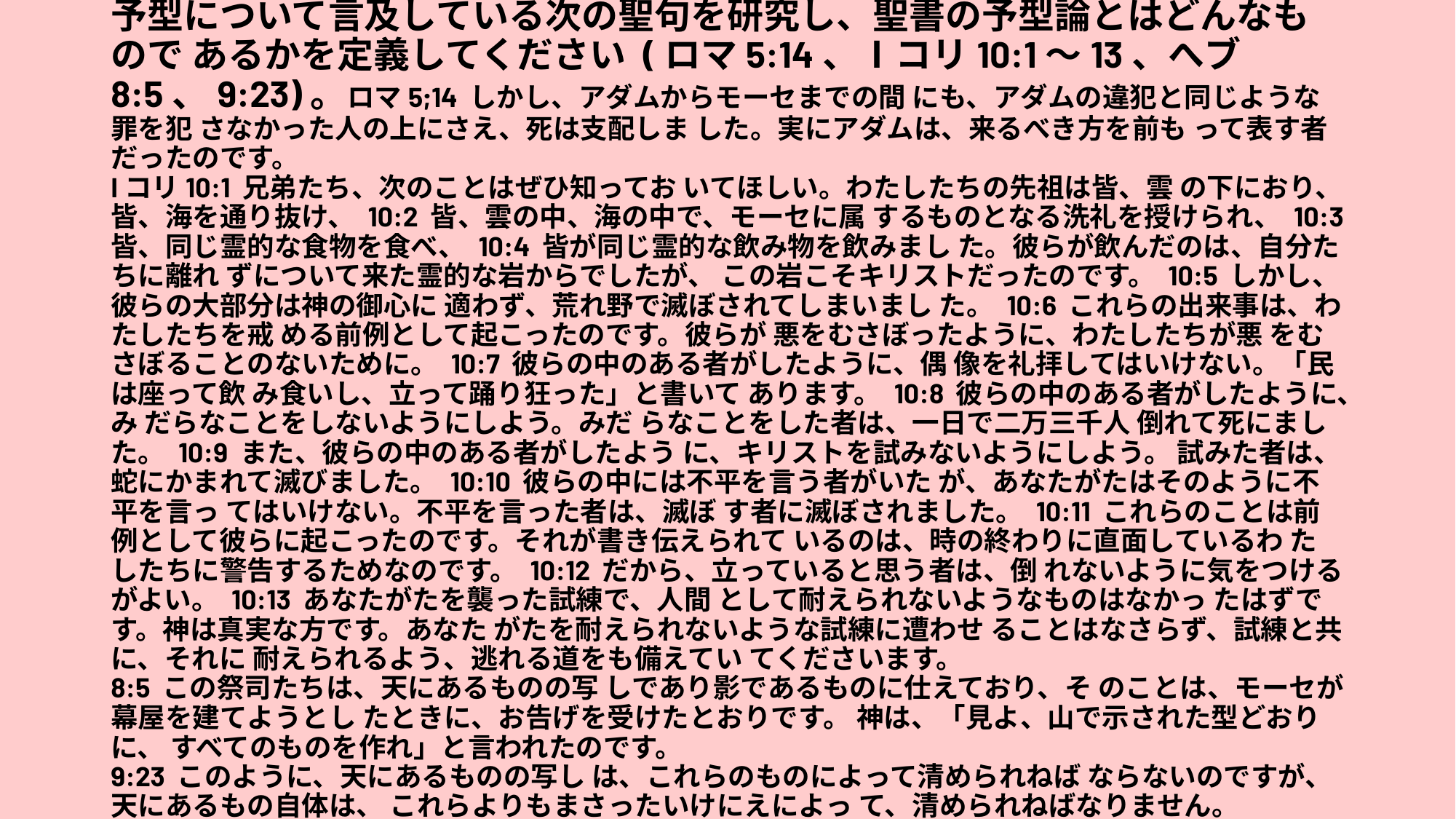

# 予型について言及している次の聖句を研究し、聖書の予型論とはどんなもので あるかを定義してください (ロマ5:14、Ⅰコリ10:1～13、へブ8:5、9:23)。ロマ5;14 しかし、アダムからモーセまでの間 にも、アダムの違犯と同じような罪を犯 さなかった人の上にさえ、死は支配しま した。実にアダムは、来るべき方を前も って表す者だったのです。 Iコリ10:1 兄弟たち、次のことはぜひ知ってお いてほしい。わたしたちの先祖は皆、雲 の下におり、皆、海を通り抜け、 10:2 皆、雲の中、海の中で、モーセに属 するものとなる洗礼を授けられ、 10:3 皆、同じ霊的な食物を食べ、 10:4 皆が同じ霊的な飲み物を飲みまし た。彼らが飲んだのは、自分たちに離れ ずについて来た霊的な岩からでしたが、 この岩こそキリストだったのです。 10:5 しかし、彼らの大部分は神の御心に 適わず、荒れ野で滅ぼされてしまいまし た。 10:6 これらの出来事は、わたしたちを戒 める前例として起こったのです。彼らが 悪をむさぼったように、わたしたちが悪 をむさぼることのないために。 10:7 彼らの中のある者がしたように、偶 像を礼拝してはいけない。「民は座って飲 み食いし、立って踊り狂った」と書いて あります。 10:8 彼らの中のある者がしたように、み だらなことをしないようにしよう。みだ らなことをした者は、一日で二万三千人 倒れて死にました。 10:9 また、彼らの中のある者がしたよう に、キリストを試みないようにしよう。 試みた者は、蛇にかまれて滅びました。 10:10 彼らの中には不平を言う者がいた が、あなたがたはそのように不平を言っ てはいけない。不平を言った者は、滅ぼ す者に滅ぼされました。 10:11 これらのことは前例として彼らに起こったのです。それが書き伝えられて いるのは、時の終わりに直面しているわ たしたちに警告するためなのです。 10:12 だから、立っていると思う者は、倒 れないように気をつけるがよい。 10:13 あなたがたを襲った試練で、人間 として耐えられないようなものはなかっ たはずです。神は真実な方です。あなた がたを耐えられないような試練に遭わせ ることはなさらず、試練と共に、それに 耐えられるよう、逃れる道をも備えてい てくださいます。 8:5 この祭司たちは、天にあるものの写 しであり影であるものに仕えており、そ のことは、モーセが幕屋を建てようとし たときに、お告げを受けたとおりです。 神は、「見よ、山で示された型どおりに、 すべてのものを作れ」と言われたのです。 9:23 このように、天にあるものの写し は、これらのものによって清められねば ならないのですが、天にあるもの自体は、 これらよりもまさったいけにえによっ て、清められねばなりません。